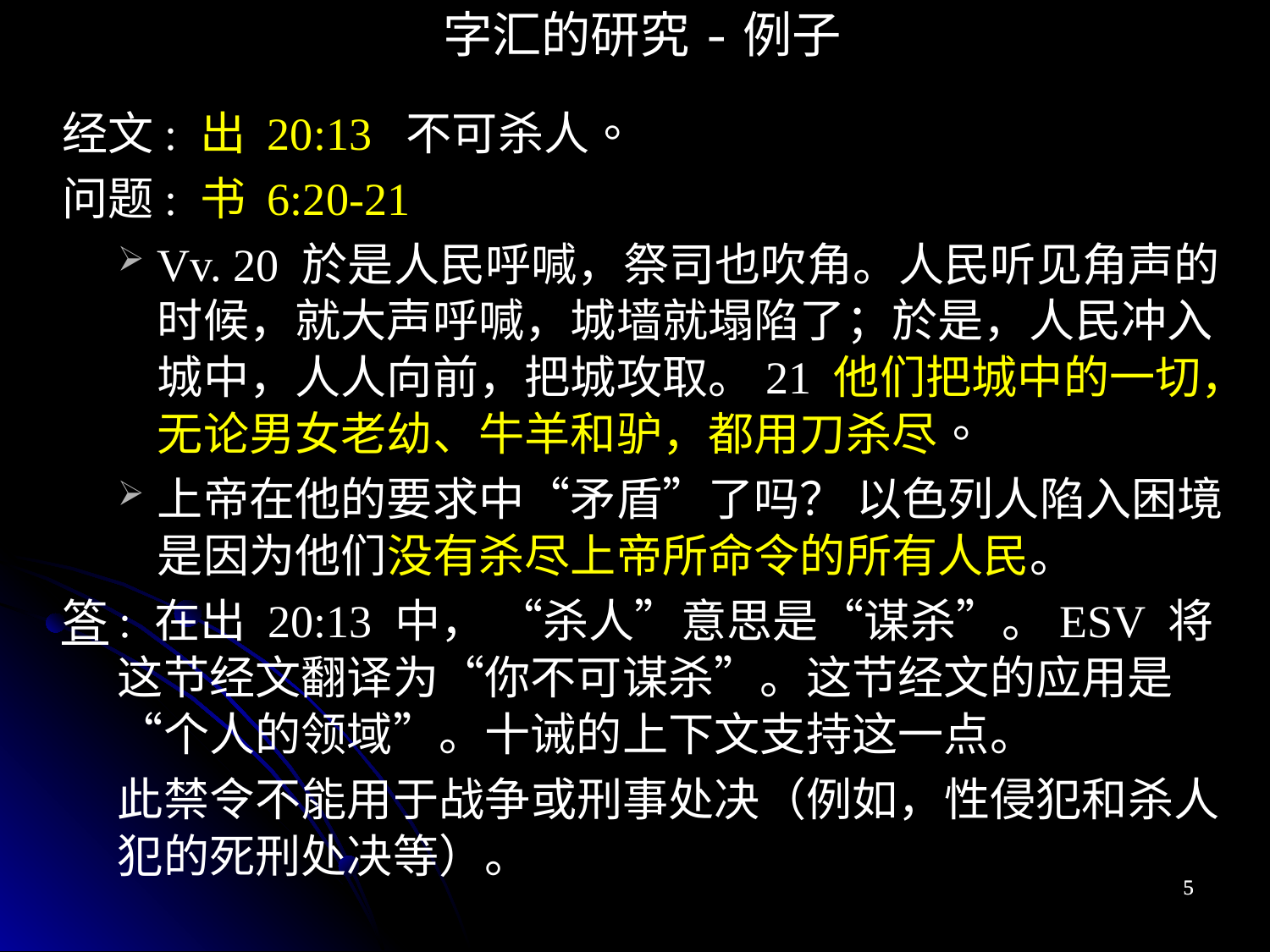

字汇的研究-例子
经文: 出 20:13  不可杀人。
问题: 书 6:20-21
Vv. 20 於是人民呼喊，祭司也吹角。人民听见角声的时候，就大声呼喊，城墙就塌陷了；於是，人民冲入城中，人人向前，把城攻取。21 他们把城中的一切，无论男女老幼、牛羊和驴，都用刀杀尽。
上帝在他的要求中“矛盾”了吗？ 以色列人陷入困境是因为他们没有杀尽上帝所命令的所有人民。
答: 在出 20:13 中， “杀人”意思是“谋杀”。ESV 将这节经文翻译为“你不可谋杀”。这节经文的应用是“个人的领域”。十诫的上下文支持这一点。
	此禁令不能用于战争或刑事处决（例如，性侵犯和杀人犯的死刑处决等）。

5
5